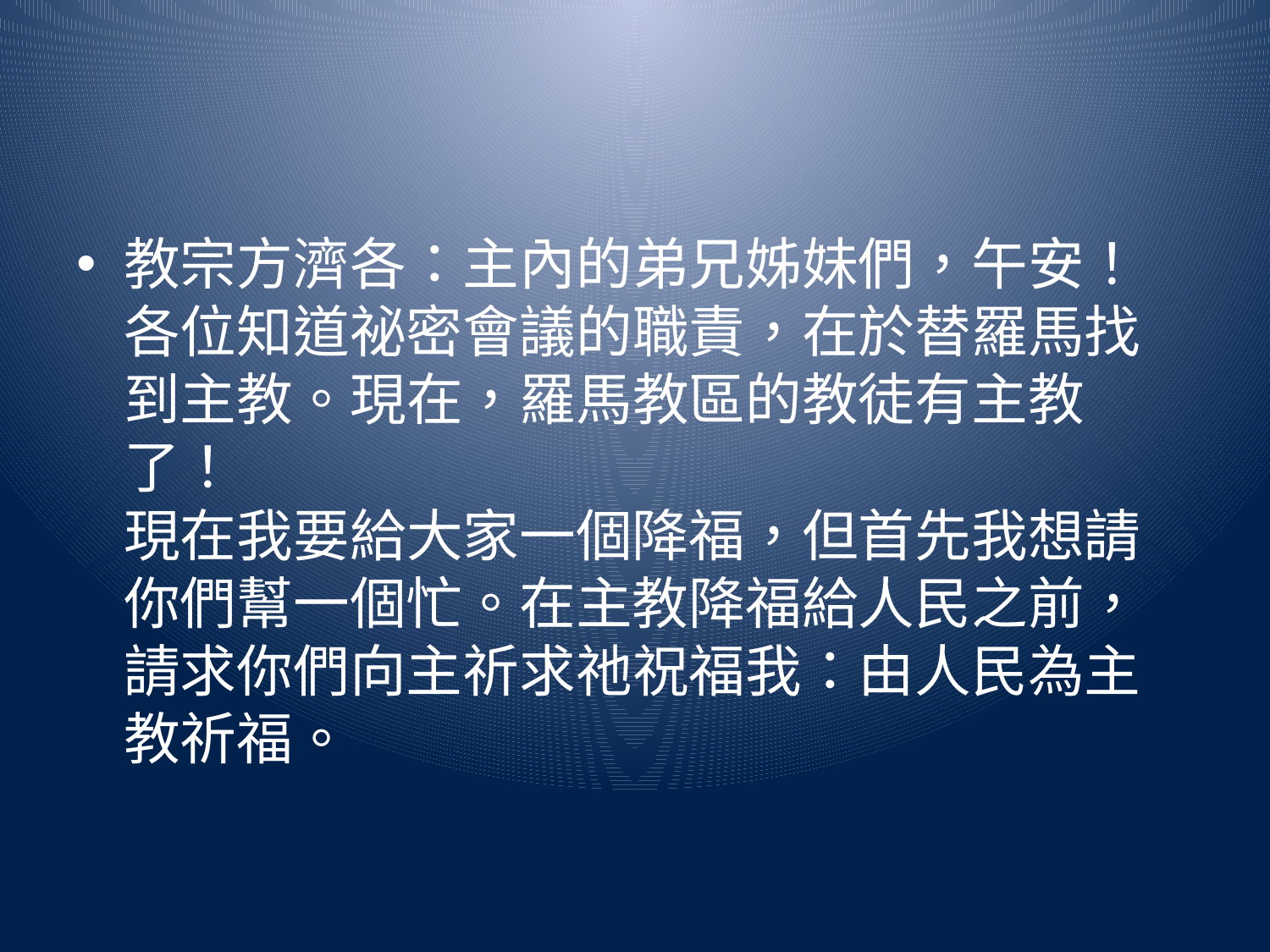

#
教宗方濟各：主內的弟兄姊妹們，午安！
各位知道祕密會議的職責，在於替羅馬找到主教。現在，羅馬教區的教徒有主教了！
現在我要給大家一個降福，但首先我想請你們幫一個忙。在主教降福給人民之前，請求你們向主祈求祂祝福我：由人民為主教祈福。